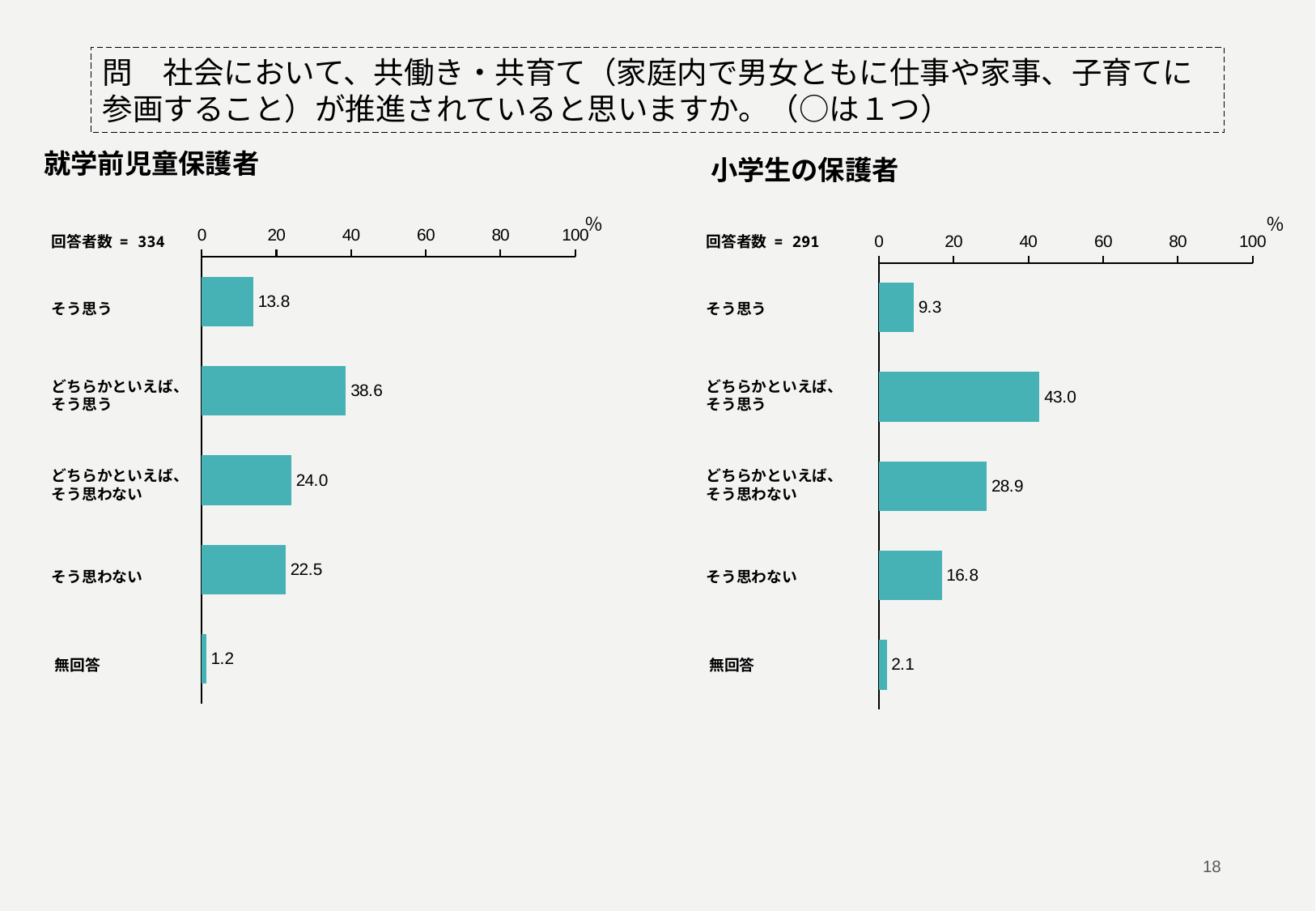

問　社会において、共働き・共育て（家庭内で男女ともに仕事や家事、子育てに参画すること）が推進されていると思いますか。（○は１つ）
就学前児童保護者
小学生の保護者
％
％
回答者数 = 334
そう思う
どちらかといえば、
そう思う
どちらかといえば、
そう思わない
そう思わない
無回答

### Chart

| Category | 　 |
|---|---|
| そう思う | 13.8 |
| どちらかといえば、そう思う | 38.6 |
| どちらかといえば、そう思わない | 24.0 |
| そう思わない | 22.5 |
| 無回答 | 1.2 |
回答者数 = 291
そう思う
どちらかといえば、
そう思う
どちらかといえば、
そう思わない
そう思わない
無回答

### Chart

| Category | 　 |
|---|---|
| そう思う | 9.3 |
| どちらかといえば、そう思う | 43.0 |
| どちらかといえば、そう思わない | 28.9 |
| そう思わない | 16.8 |
| 無回答 | 2.1 |
18